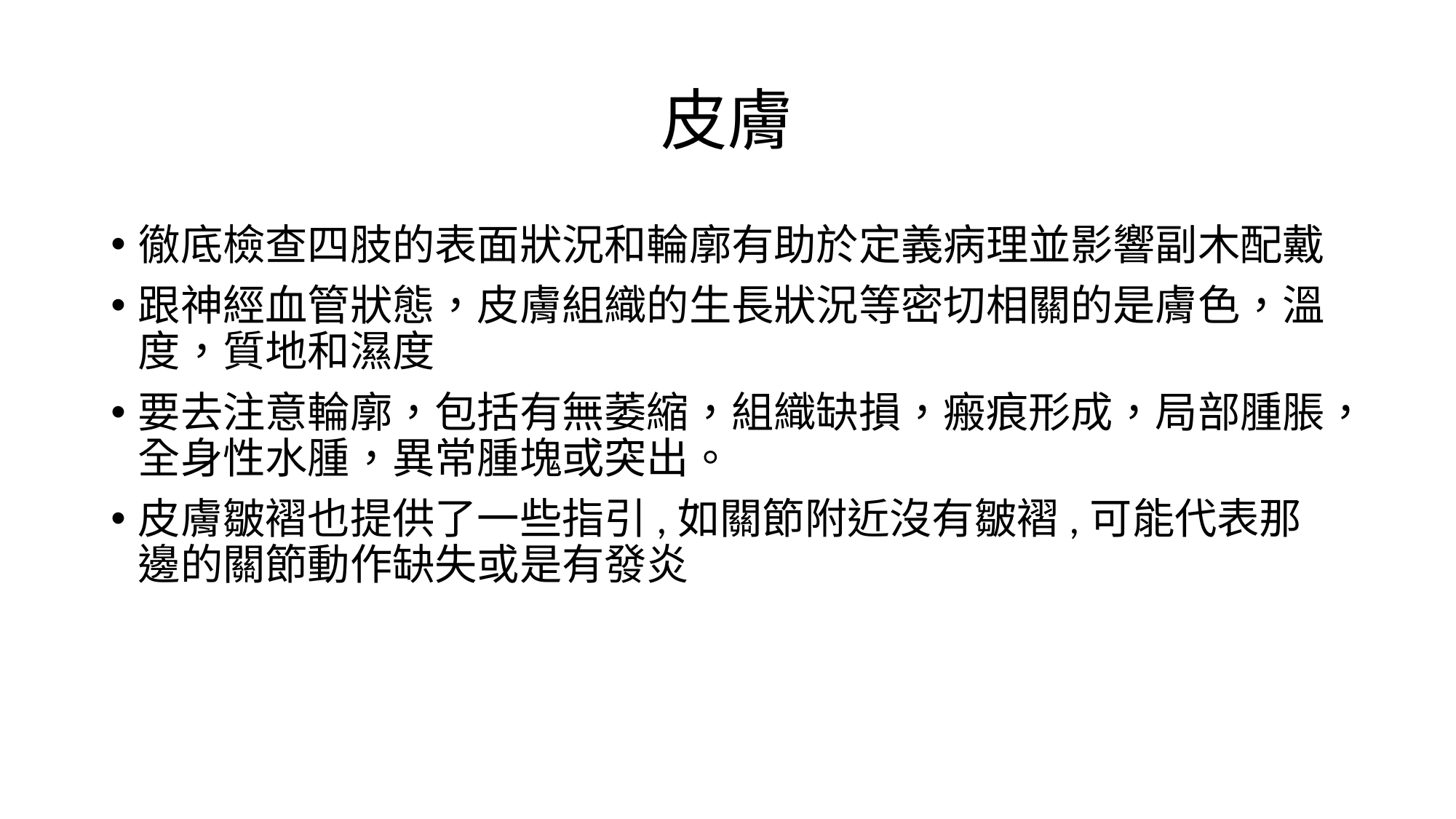

# 皮膚
徹底檢查四肢的表面狀況和輪廓有助於定義病理並影響副木配戴
跟神經血管狀態，皮膚組織的生長狀況等密切相關的是膚色，溫度，質地和濕度
要去注意輪廓，包括有無萎縮，組織缺損，瘢痕形成，局部腫脹，全身性水腫，異常腫塊或突出。
皮膚皺褶也提供了一些指引,如關節附近沒有皺褶,可能代表那邊的關節動作缺失或是有發炎